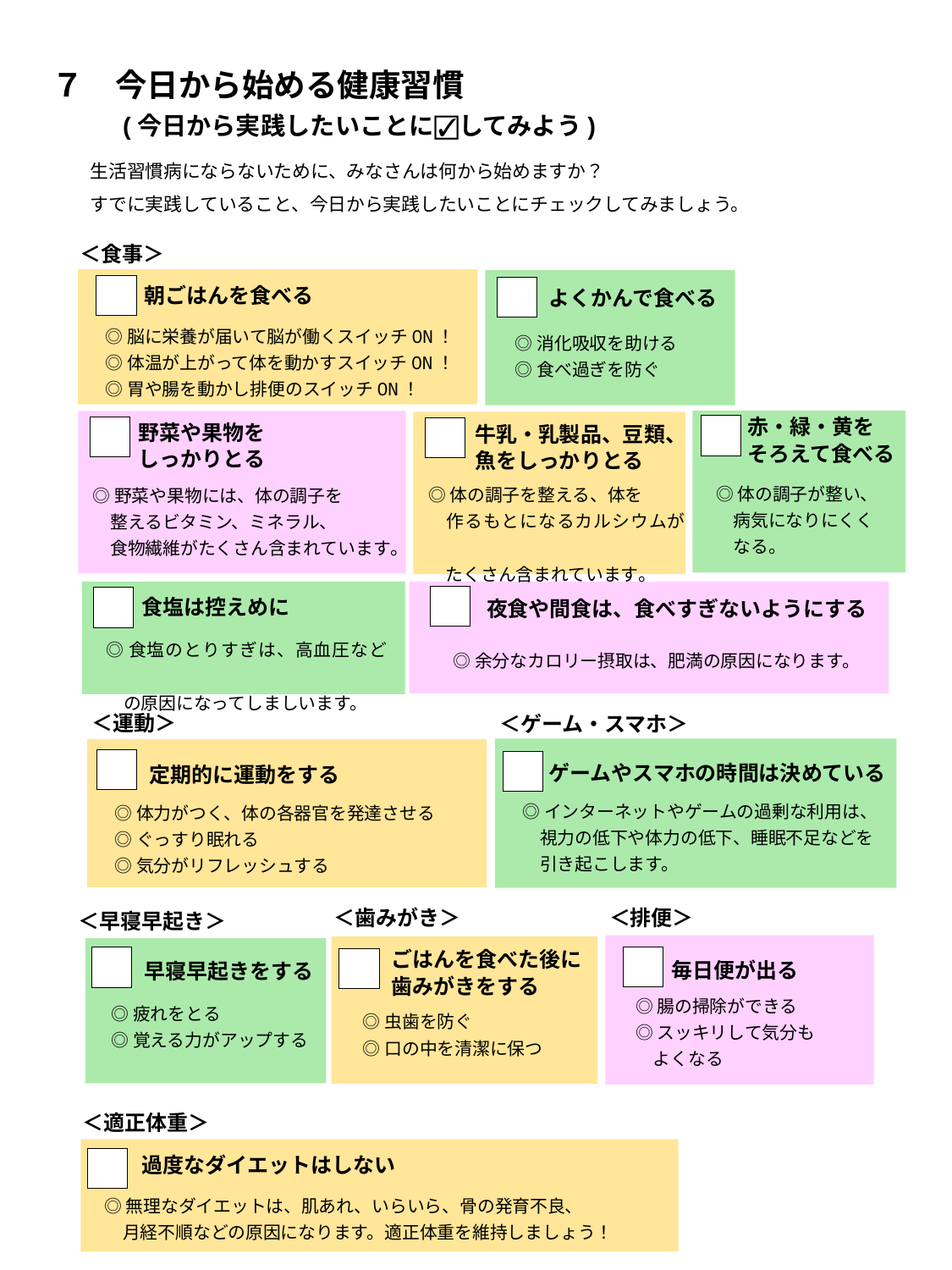

７　今日から始める健康習慣
        (今日から実践したいことに☑してみよう)
生活習慣病にならないために、みなさんは何から始めますか？
すでに実践していること、今日から実践したいことにチェックしてみましょう。
＜食事＞

朝ごはんを食べる
◎脳に栄養が届いて脳が働くスイッチON！
◎体温が上がって体を動かすスイッチON！
◎胃や腸を動かし排便のスイッチON！

よくかんで食べる
◎消化吸収を助ける
◎食べ過ぎを防ぐ
赤・緑・黄を
そろえて食べる

◎体の調子が整い、
　病気になりにくく
　なる。

野菜や果物を
しっかりとる

◎野菜や果物には、体の調子を
　整えるビタミン、ミネラル、
　食物繊維がたくさん含まれています。

牛乳・乳製品、豆類、
魚をしっかりとる

◎体の調子を整える、体を
　作るもとになるカルシウムが
　たくさん含まれています。

夜食や間食は、食べすぎないようにする
◎余分なカロリー摂取は、肥満の原因になります。

食塩は控えめに
◎食塩のとりすぎは、高血圧など
　の原因になってしましいます。
＜運動＞

定期的に運動をする

ゲームやスマホの時間は決めている
◎体力がつく、体の各器官を発達させる
◎ぐっすり眠れる
◎気分がリフレッシュする

＜ゲーム・スマホ＞

◎インターネットやゲームの過剰な利用は、
　視力の低下や体力の低下、睡眠不足などを
　引き起こします。
＜排便＞

◎腸の掃除ができる
◎スッキリして気分も
　よくなる
毎日便が出る
＜早寝早起き＞

早寝早起きをする
◎疲れをとる
◎覚える力がアップする
＜歯みがき＞

◎虫歯を防ぐ
◎口の中を清潔に保つ
ごはんを食べた後に
歯みがきをする
＜適正体重＞

◎無理なダイエットは、肌あれ、いらいら、骨の発育不良、
月経不順などの原因になります。適正体重を維持しましょう！
過度なダイエットはしない